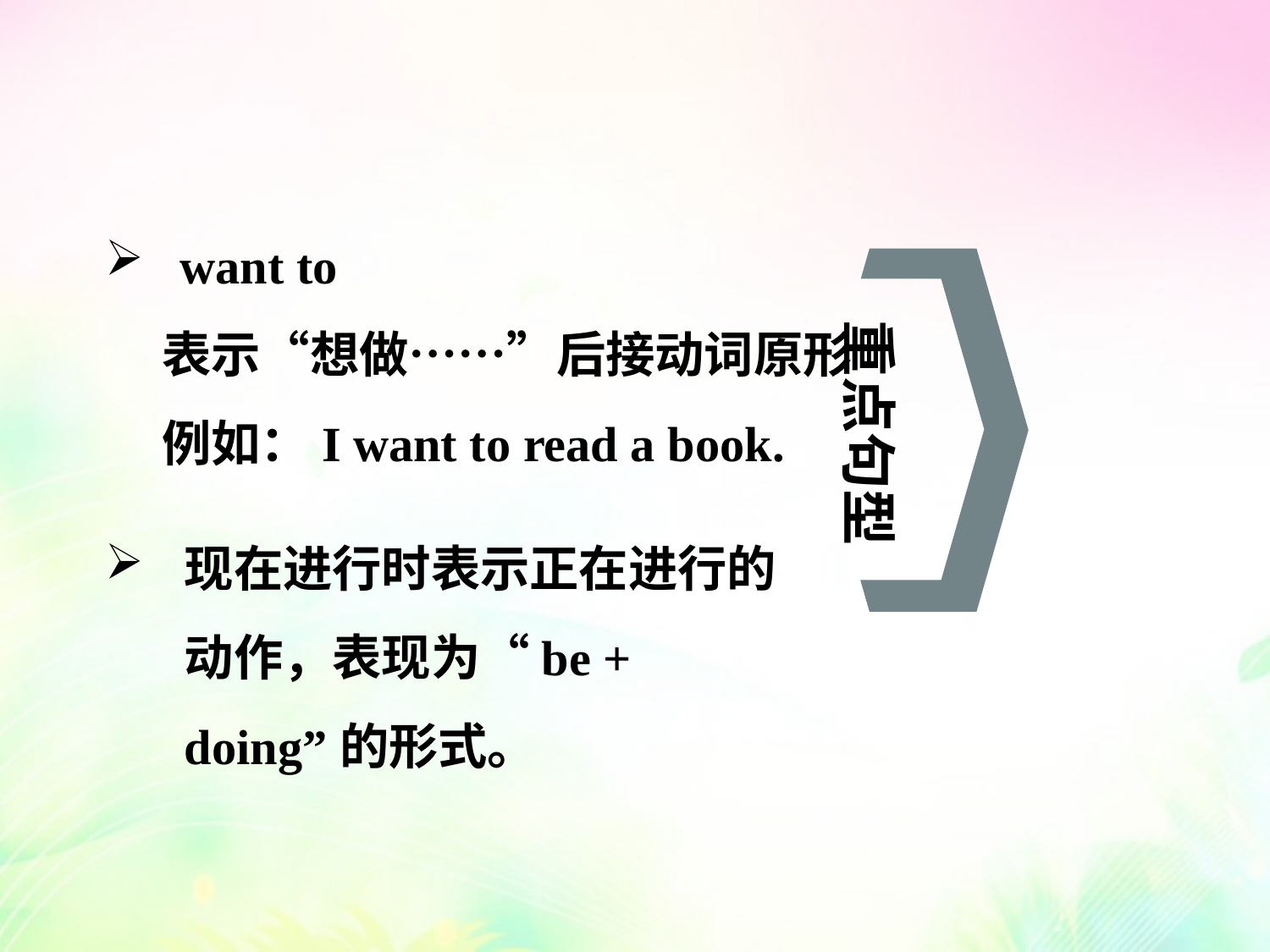

want to
    表示“想做……”后接动词原形
    例如：I want to read a book.

重点句型

02
现在进行时表示正在进行的动作，表现为“be + doing”的形式。